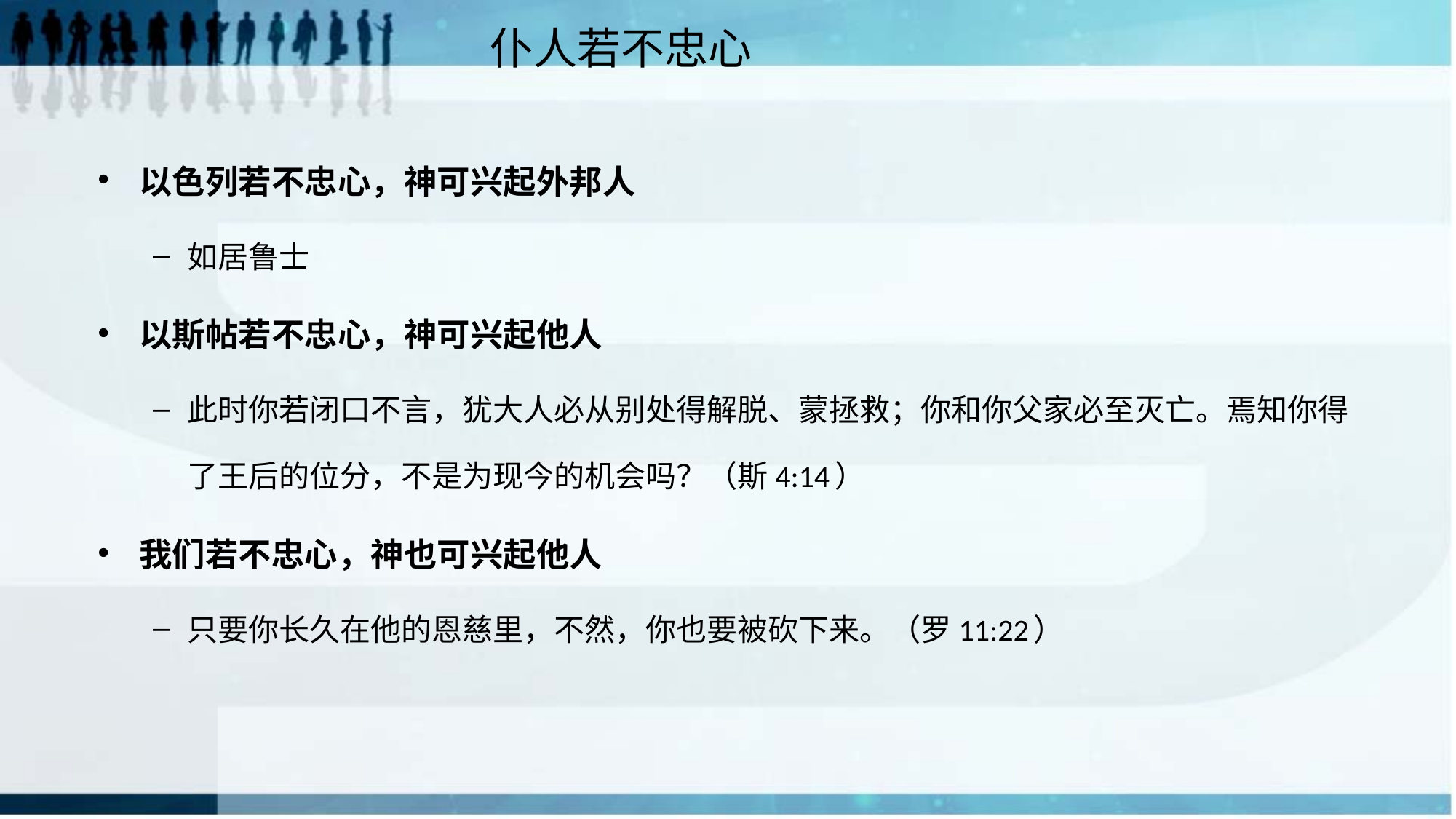

# 仆人若不忠心
以色列若不忠心，神可兴起外邦人
如居鲁士
以斯帖若不忠心，神可兴起他人
此时你若闭口不言，犹大人必从别处得解脱、蒙拯救；你和你父家必至灭亡。焉知你得了王后的位分，不是为现今的机会吗？（斯4:14）
我们若不忠心，神也可兴起他人
只要你长久在他的恩慈里，不然，你也要被砍下来。（罗11:22）